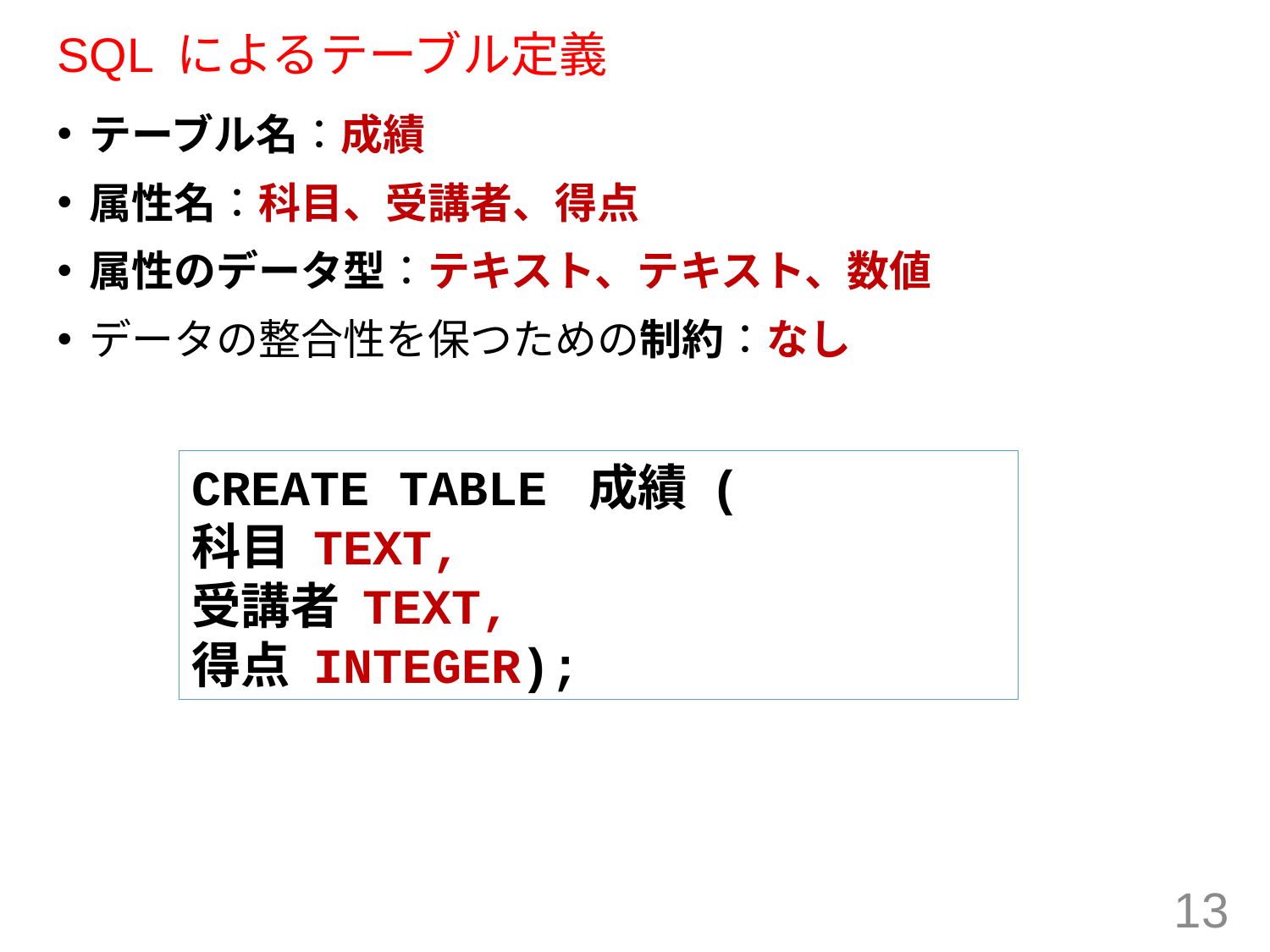

# SQL によるテーブル定義
テーブル名：成績
属性名：科目、受講者、得点
属性のデータ型：テキスト、テキスト、数値
データの整合性を保つための制約：なし

CREATE TABLE 成績 (
科目 TEXT,
受講者 TEXT,
得点 INTEGER);
13